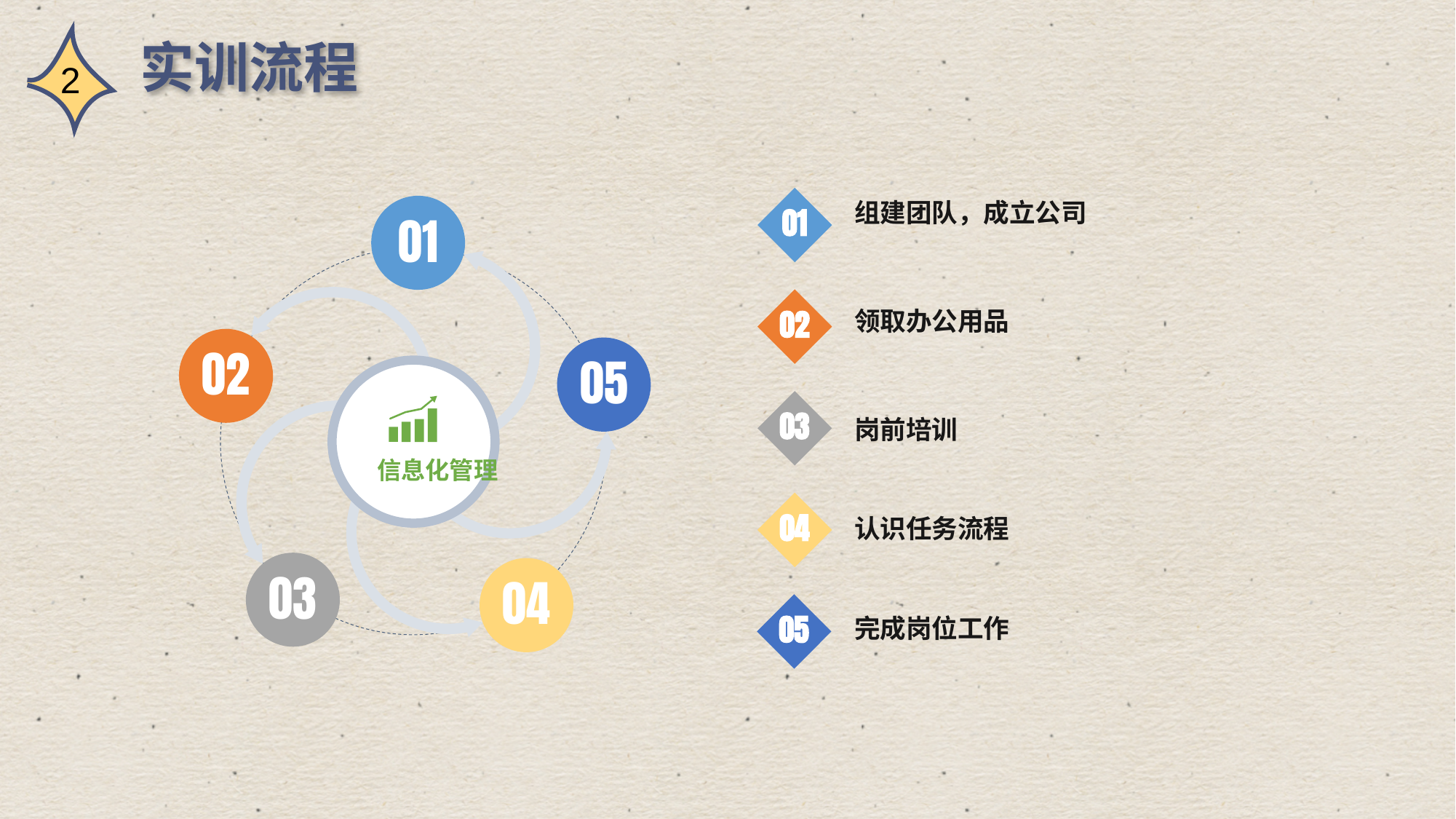

实训流程

01
组建团队，成立公司
01

02
05

信息化管理
03
04

02
领取办公用品

03
岗前培训

04
认识任务流程

05
完成岗位工作